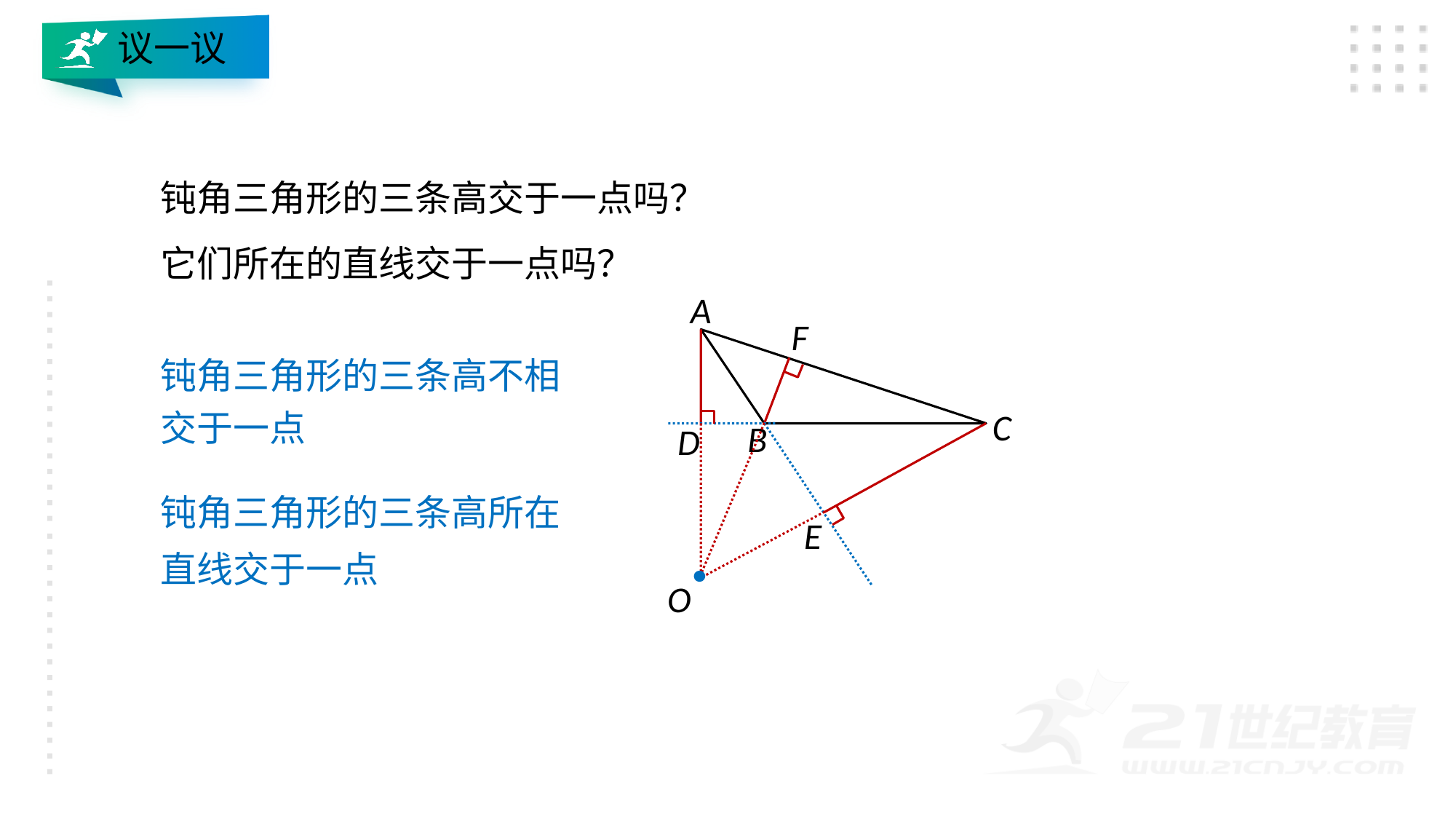

议一议

钝角三角形的三条高交于一点吗？
它们所在的直线交于一点吗？
A
F

钝角三角形的三条高不相交于一点

C
B

D

钝角三角形的三条高所在直线交于一点
E

O